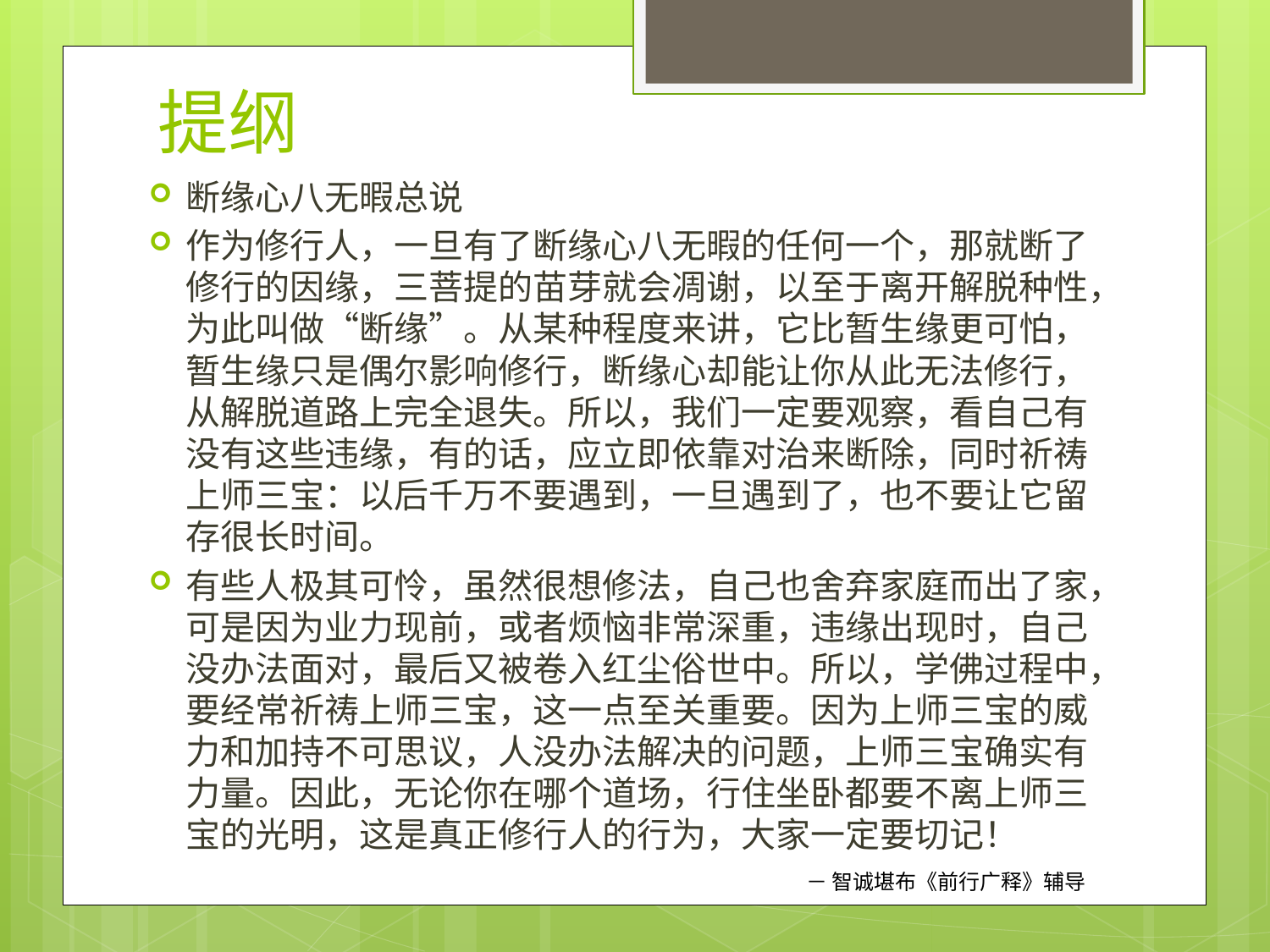

# 提纲
断缘心八无暇总说
作为修行人，一旦有了断缘心八无暇的任何一个，那就断了修行的因缘，三菩提的苗芽就会凋谢，以至于离开解脱种性，为此叫做“断缘”。从某种程度来讲，它比暂生缘更可怕，暂生缘只是偶尔影响修行，断缘心却能让你从此无法修行，从解脱道路上完全退失。所以，我们一定要观察，看自己有没有这些违缘，有的话，应立即依靠对治来断除，同时祈祷上师三宝：以后千万不要遇到，一旦遇到了，也不要让它留存很长时间。
有些人极其可怜，虽然很想修法，自己也舍弃家庭而出了家，可是因为业力现前，或者烦恼非常深重，违缘出现时，自己没办法面对，最后又被卷入红尘俗世中。所以，学佛过程中，要经常祈祷上师三宝，这一点至关重要。因为上师三宝的威力和加持不可思议，人没办法解决的问题，上师三宝确实有力量。因此，无论你在哪个道场，行住坐卧都要不离上师三宝的光明，这是真正修行人的行为，大家一定要切记！
－ 智诚堪布《前行广释》辅导